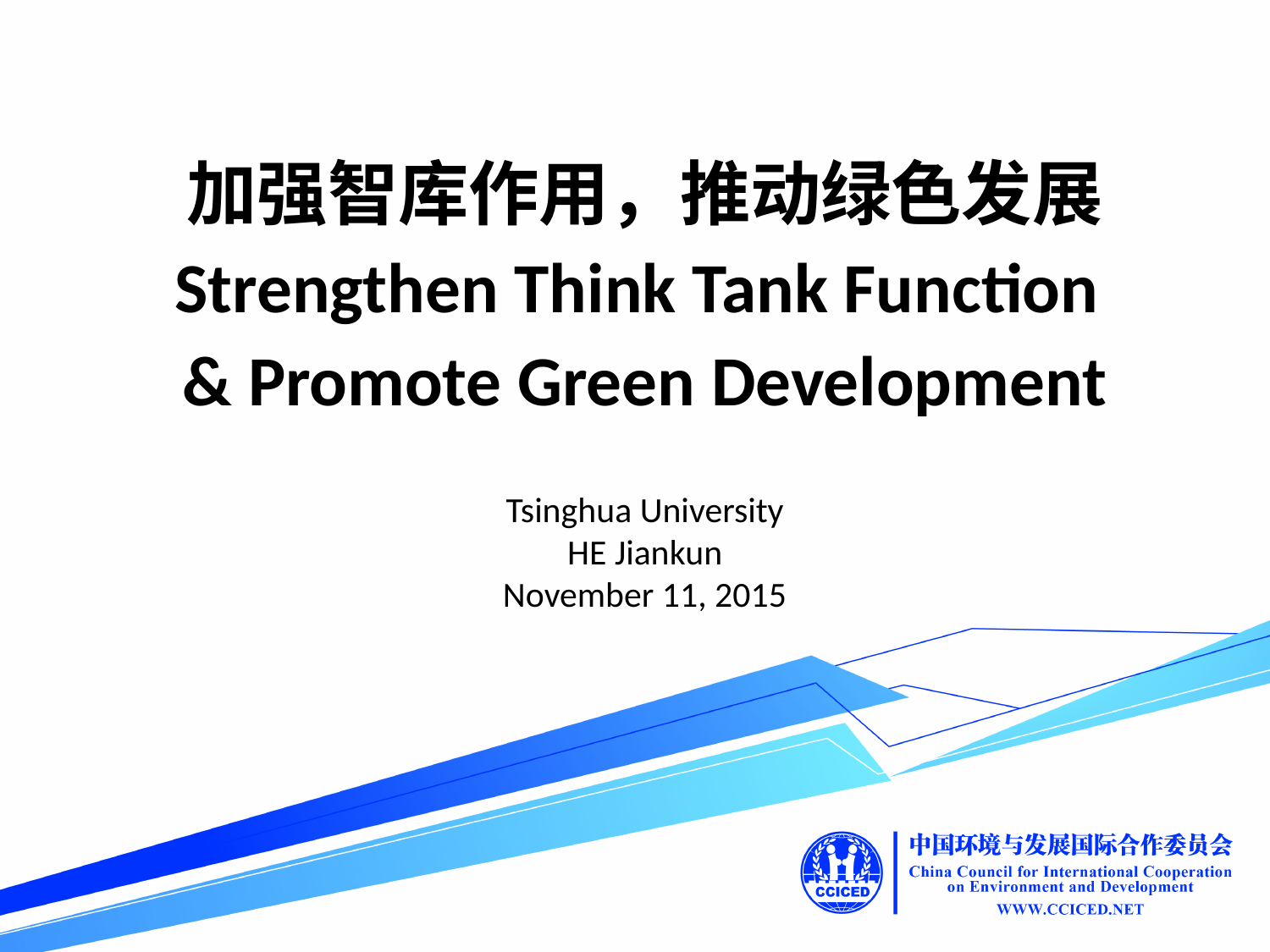

加强智库作用，推动绿色发展
Strengthen Think Tank Function
& Promote Green Development

Tsinghua University
HE Jiankun
November 11, 2015